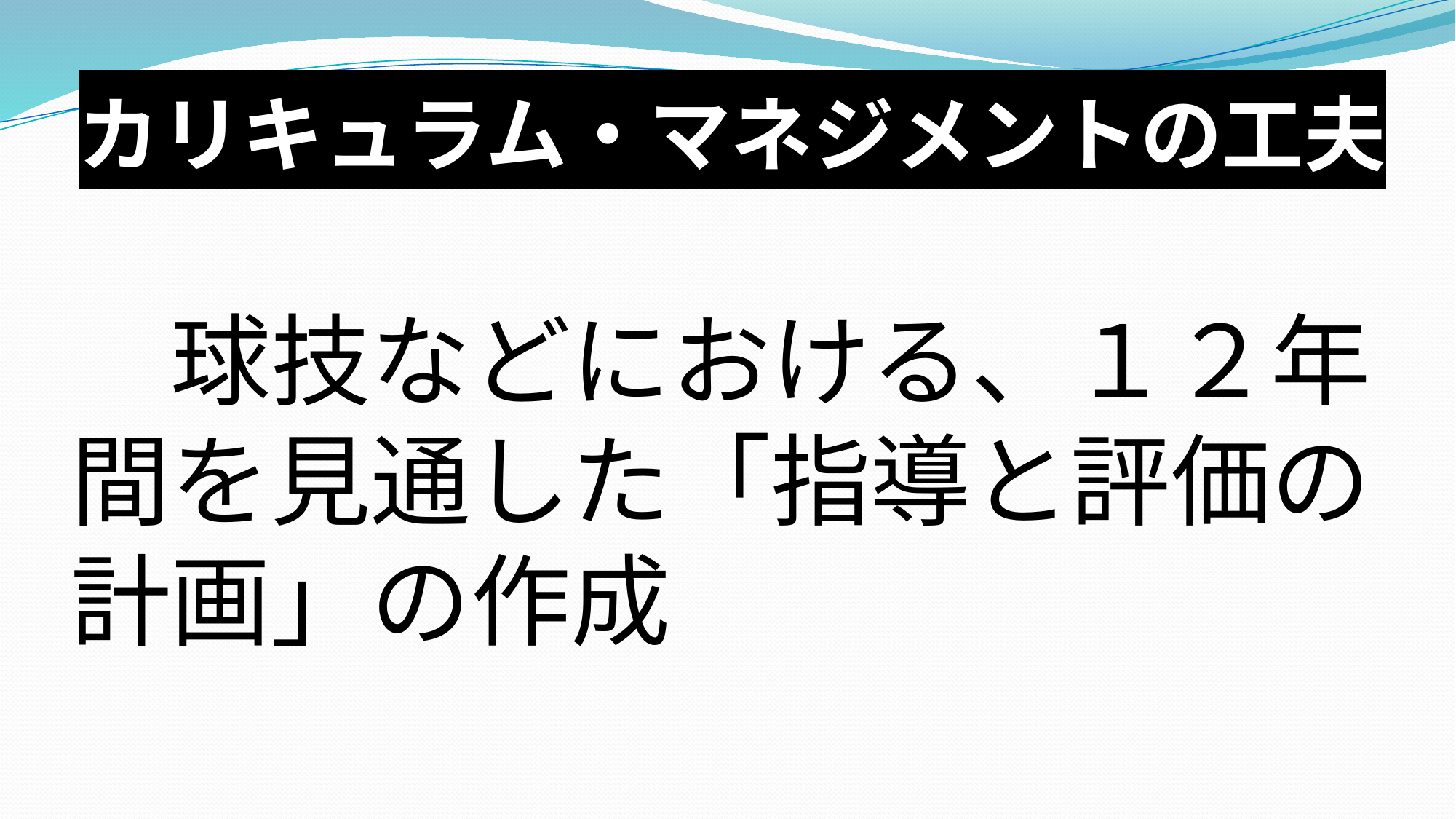

# カリキュラム・マネジメントの工夫
　球技などにおける、１２年間を見通した「指導と評価の計画」の作成